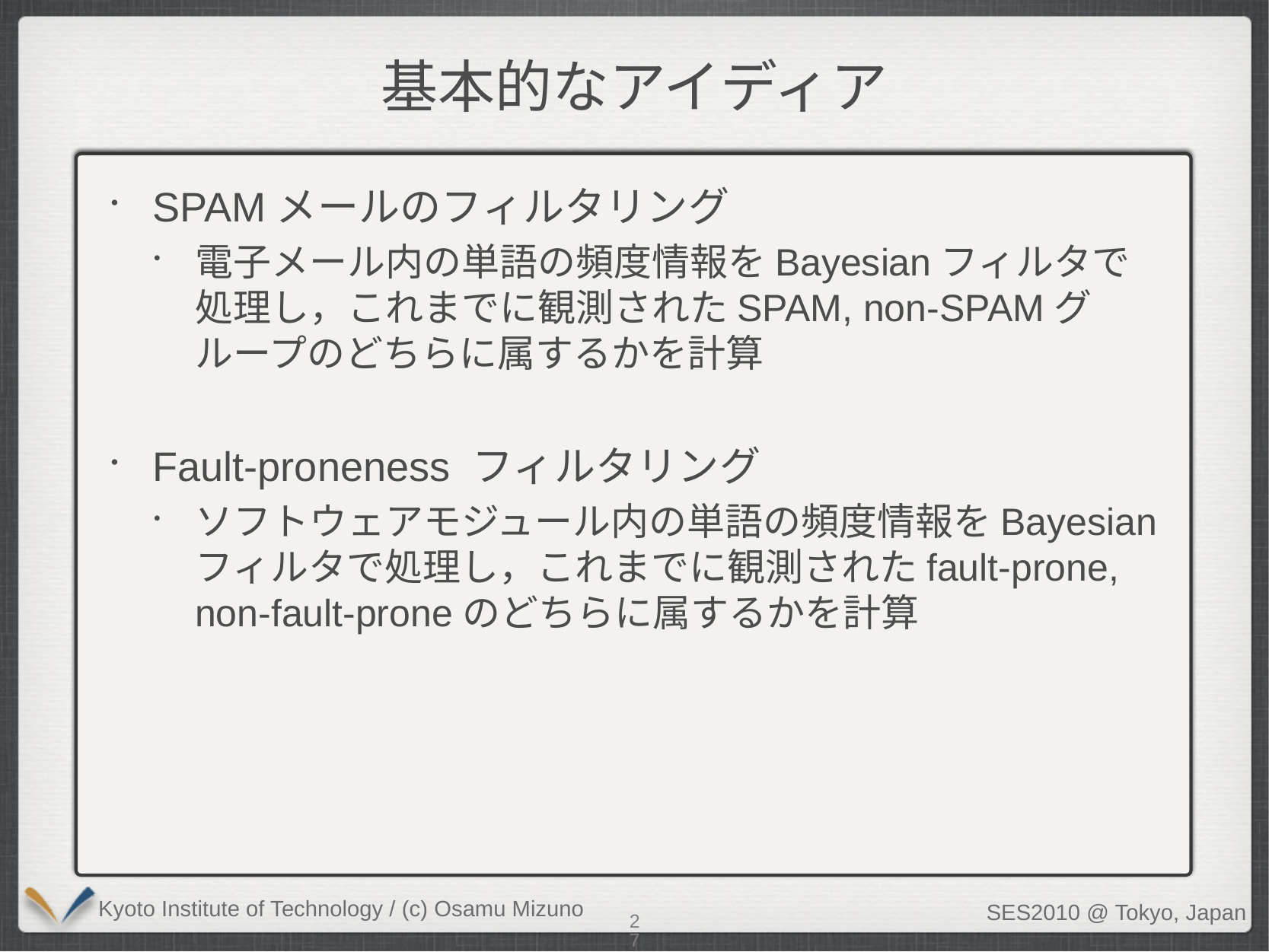

# 基本的なアイディア
SPAMメールのフィルタリング
電子メール内の単語の頻度情報をBayesianフィルタで処理し，これまでに観測されたSPAM, non-SPAMグループのどちらに属するかを計算

Fault-proneness フィルタリング
ソフトウェアモジュール内の単語の頻度情報をBayesianフィルタで処理し，これまでに観測されたfault-prone, non-fault-proneのどちらに属するかを計算

27